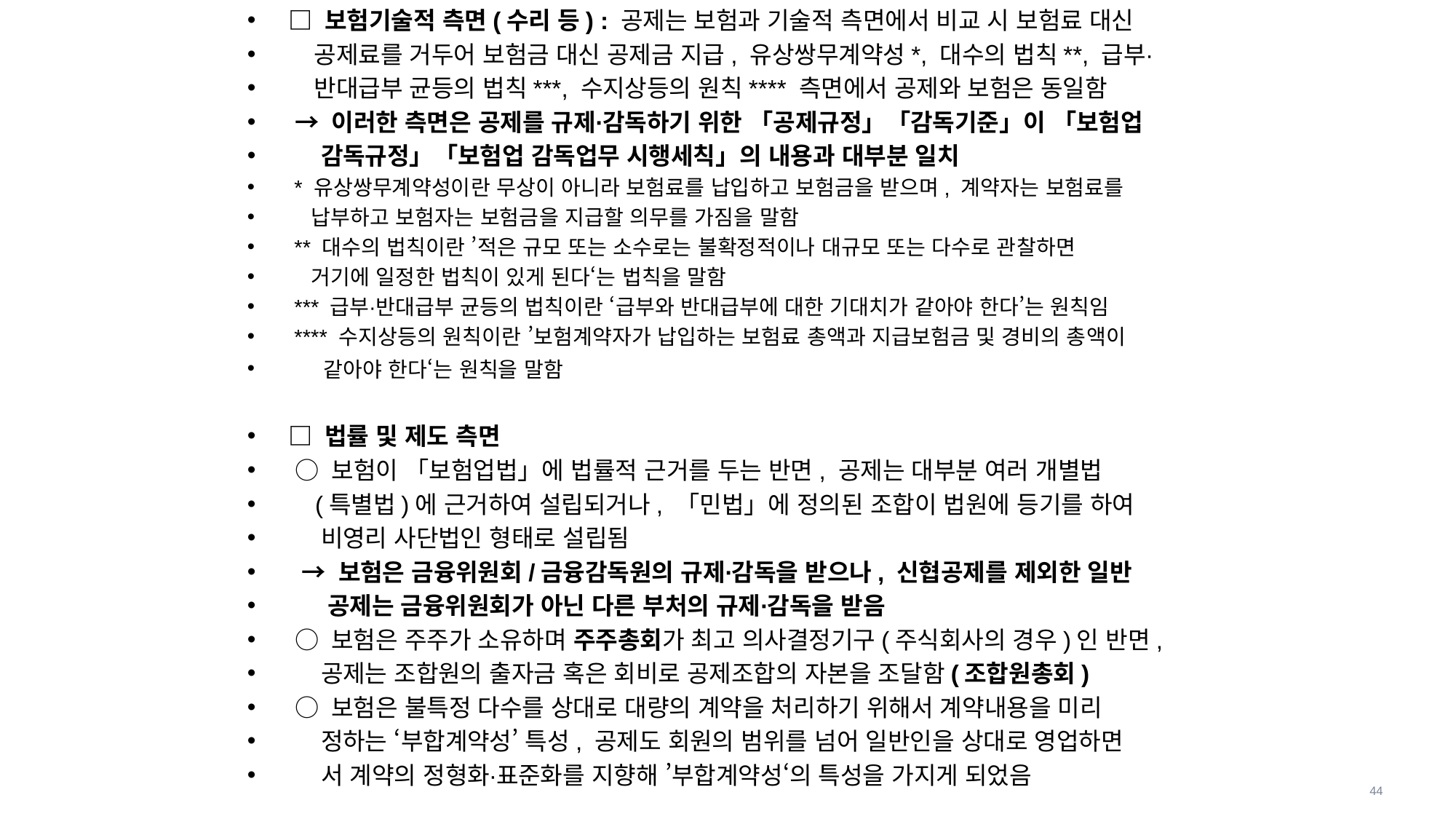

□ 보험기술적 측면(수리 등) : 공제는 보험과 기술적 측면에서 비교 시 보험료 대신
   공제료를 거두어 보험금 대신 공제금 지급, 유상쌍무계약성*, 대수의 법칙**, 급부∙
   반대급부 균등의 법칙***, 수지상등의 원칙**** 측면에서 공제와 보험은 동일함
 → 이러한 측면은 공제를 규제∙감독하기 위한 「공제규정」「감독기준」이 「보험업
    감독규정」「보험업 감독업무 시행세칙」의 내용과 대부분 일치
 * 유상쌍무계약성이란 무상이 아니라 보험료를 납입하고 보험금을 받으며, 계약자는 보험료를
   납부하고 보험자는 보험금을 지급할 의무를 가짐을 말함
 ** 대수의 법칙이란 ’적은 규모 또는 소수로는 불확정적이나 대규모 또는 다수로 관찰하면
   거기에 일정한 법칙이 있게 된다‘는 법칙을 말함
 *** 급부∙반대급부 균등의 법칙이란 ‘급부와 반대급부에 대한 기대치가 같아야 한다’는 원칙임
 **** 수지상등의 원칙이란 ’보험계약자가 납입하는 보험료 총액과 지급보험금 및 경비의 총액이
     같아야 한다‘는 원칙을 말함

□ 법률 및 제도 측면
 ○ 보험이 「보험업법」에 법률적 근거를 두는 반면, 공제는 대부분 여러 개별법
    (특별법)에 근거하여 설립되거나, 「민법」에 정의된 조합이 법원에 등기를 하여
    비영리 사단법인 형태로 설립됨
  → 보험은 금융위원회/금융감독원의 규제∙감독을 받으나, 신협공제를 제외한 일반
     공제는 금융위원회가 아닌 다른 부처의 규제∙감독을 받음
 ○ 보험은 주주가 소유하며 주주총회가 최고 의사결정기구(주식회사의 경우)인 반면,
    공제는 조합원의 출자금 혹은 회비로 공제조합의 자본을 조달함(조합원총회)
 ○ 보험은 불특정 다수를 상대로 대량의 계약을 처리하기 위해서 계약내용을 미리
    정하는 ‘부합계약성’ 특성, 공제도 회원의 범위를 넘어 일반인을 상대로 영업하면
    서 계약의 정형화∙표준화를 지향해 ’부합계약성‘의 특성을 가지게 되었음
44